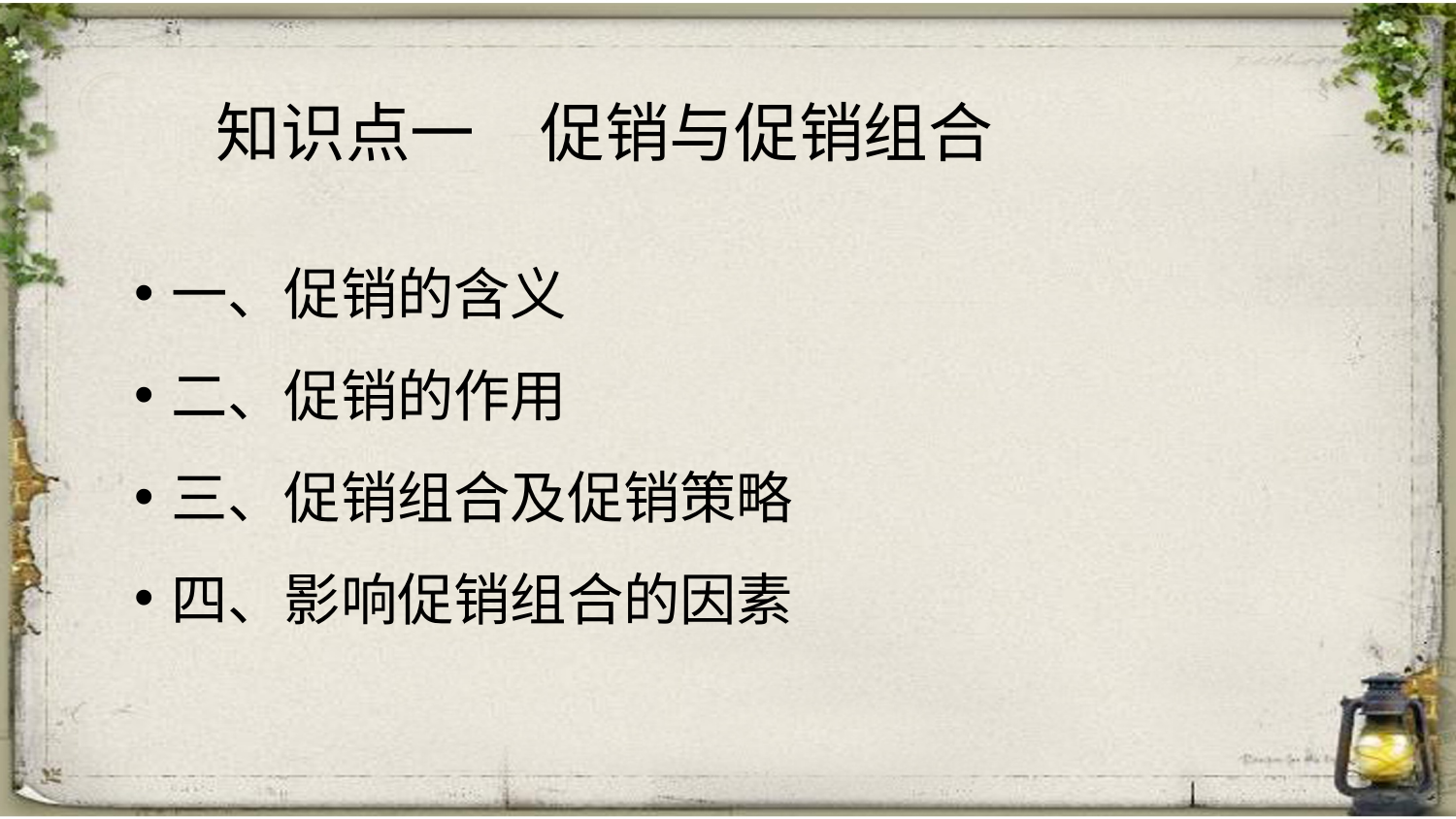

# 知识点一　促销与促销组合
一、促销的含义
二、促销的作用
三、促销组合及促销策略
四、影响促销组合的因素